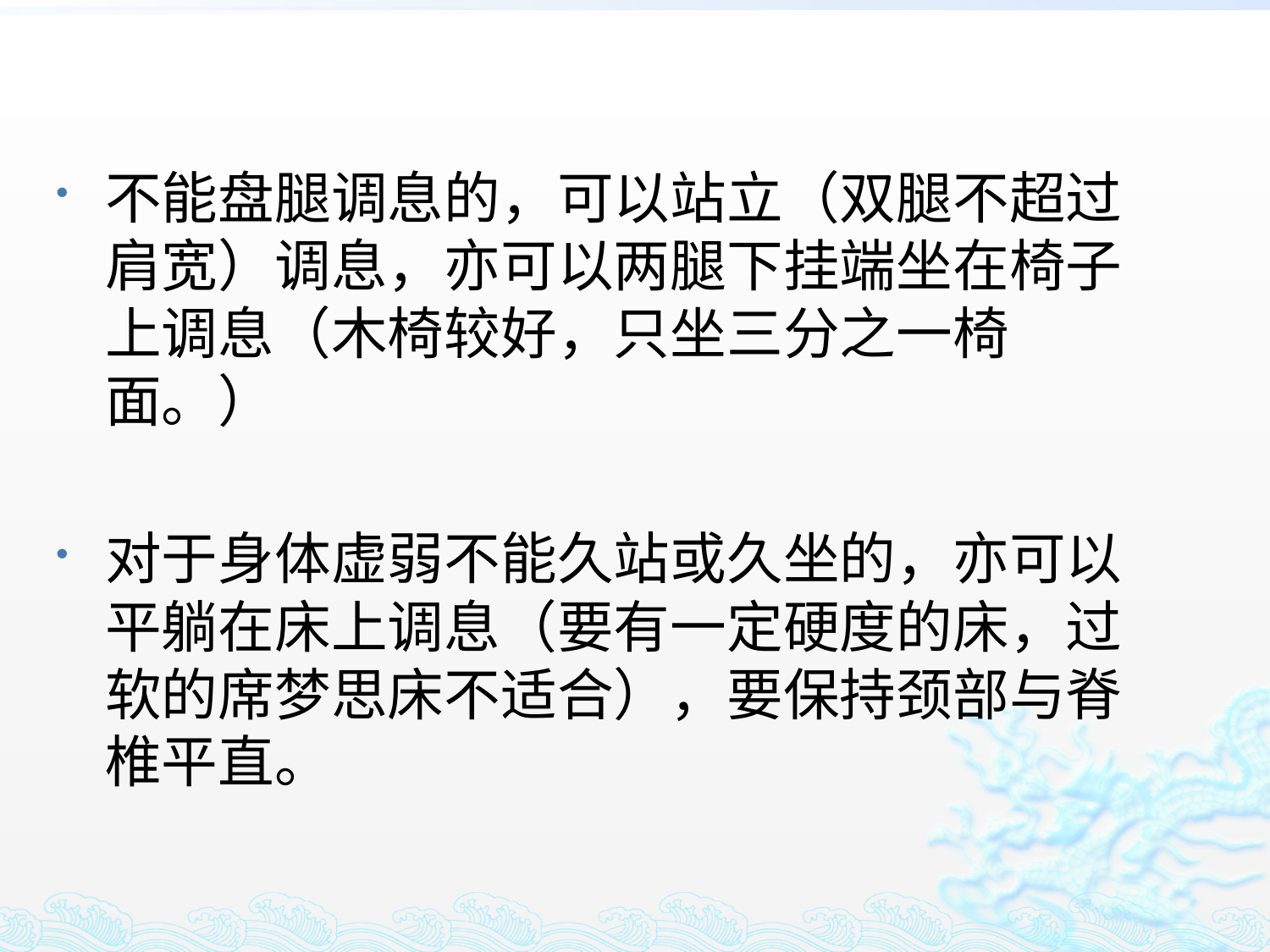

不能盘腿调息的，可以站立（双腿不超过肩宽）调息，亦可以两腿下挂端坐在椅子上调息（木椅较好，只坐三分之一椅面。）

对于身体虚弱不能久站或久坐的，亦可以平躺在床上调息（要有一定硬度的床，过软的席梦思床不适合），要保持颈部与脊椎平直。